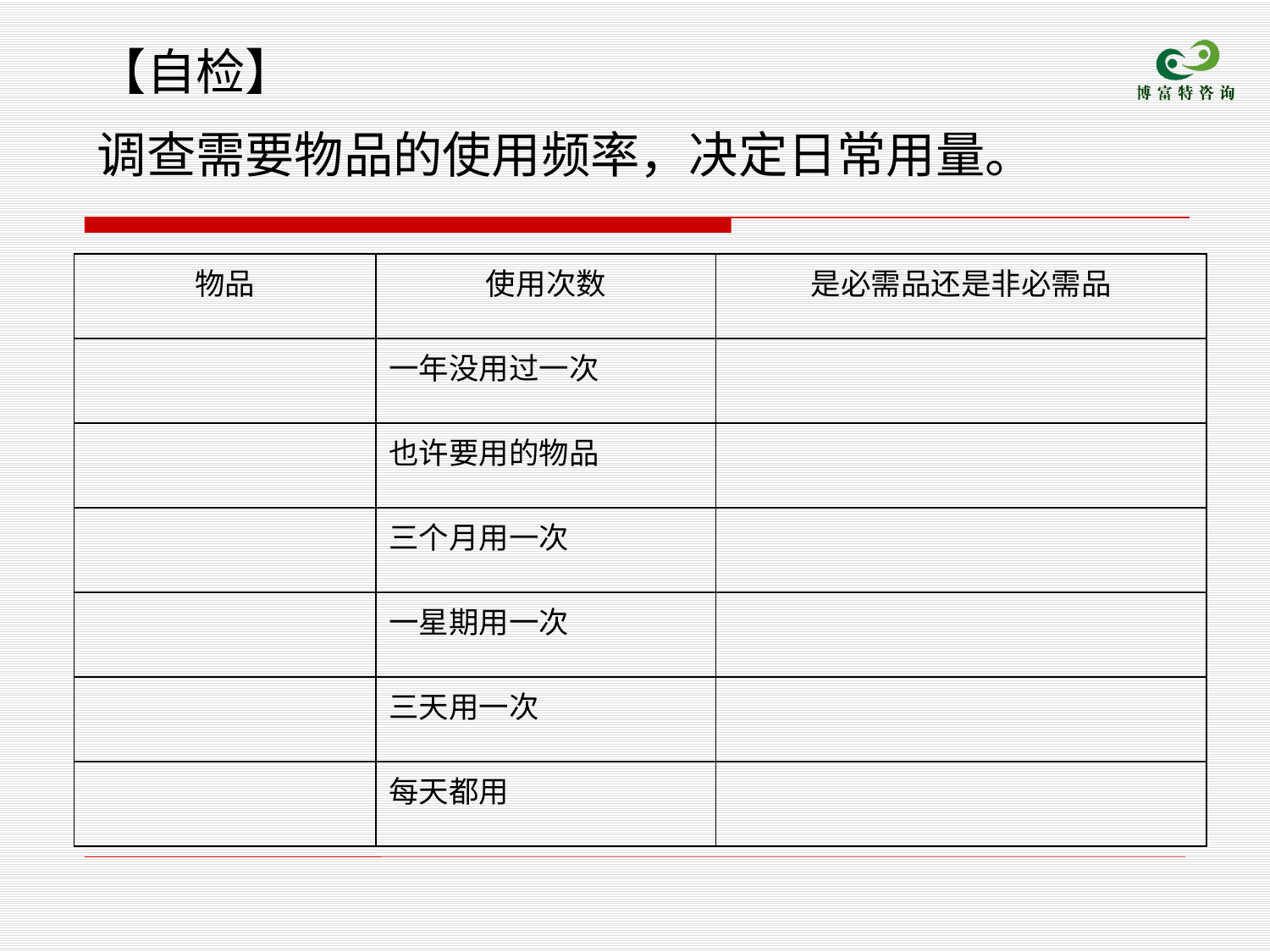

【自检】
调查需要物品的使用频率，决定日常用量。
| 物品 | 使用次数 | 是必需品还是非必需品 |
| --- | --- | --- |
|  | 一年没用过一次 |  |
|  | 也许要用的物品 |  |
|  | 三个月用一次 |  |
|  | 一星期用一次 |  |
|  | 三天用一次 |  |
|  | 每天都用 |  |
127